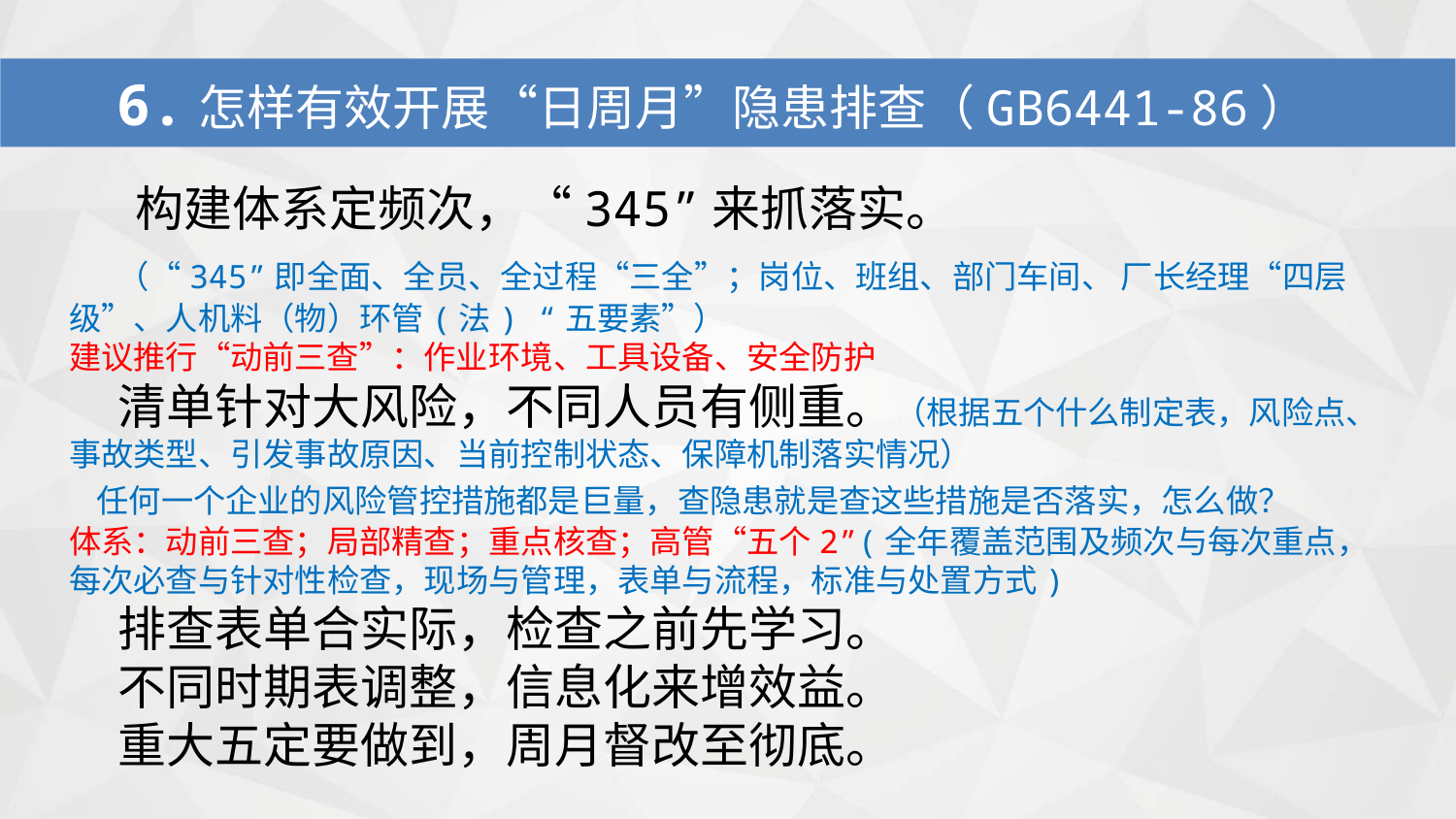

6.怎样有效开展“日周月”隐患排查（GB6441-86）
    构建体系定频次，“345”来抓落实。
    （“345”即全面、全员、全过程“三全”；岗位、班组、部门车间、 厂长经理“四层级”、人机料（物）环管(法) “五要素”）
建议推行“动前三查”：作业环境、工具设备、安全防护
　清单针对大风险，不同人员有侧重。（根据五个什么制定表，风险点、事故类型、引发事故原因、当前控制状态、保障机制落实情况）
  任何一个企业的风险管控措施都是巨量，查隐患就是查这些措施是否落实，怎么做？
体系：动前三查；局部精查；重点核查；高管“五个2”(全年覆盖范围及频次与每次重点，每次必查与针对性检查，现场与管理，表单与流程，标准与处置方式)
　排查表单合实际，检查之前先学习。
　不同时期表调整，信息化来增效益。
　重大五定要做到，周月督改至彻底。